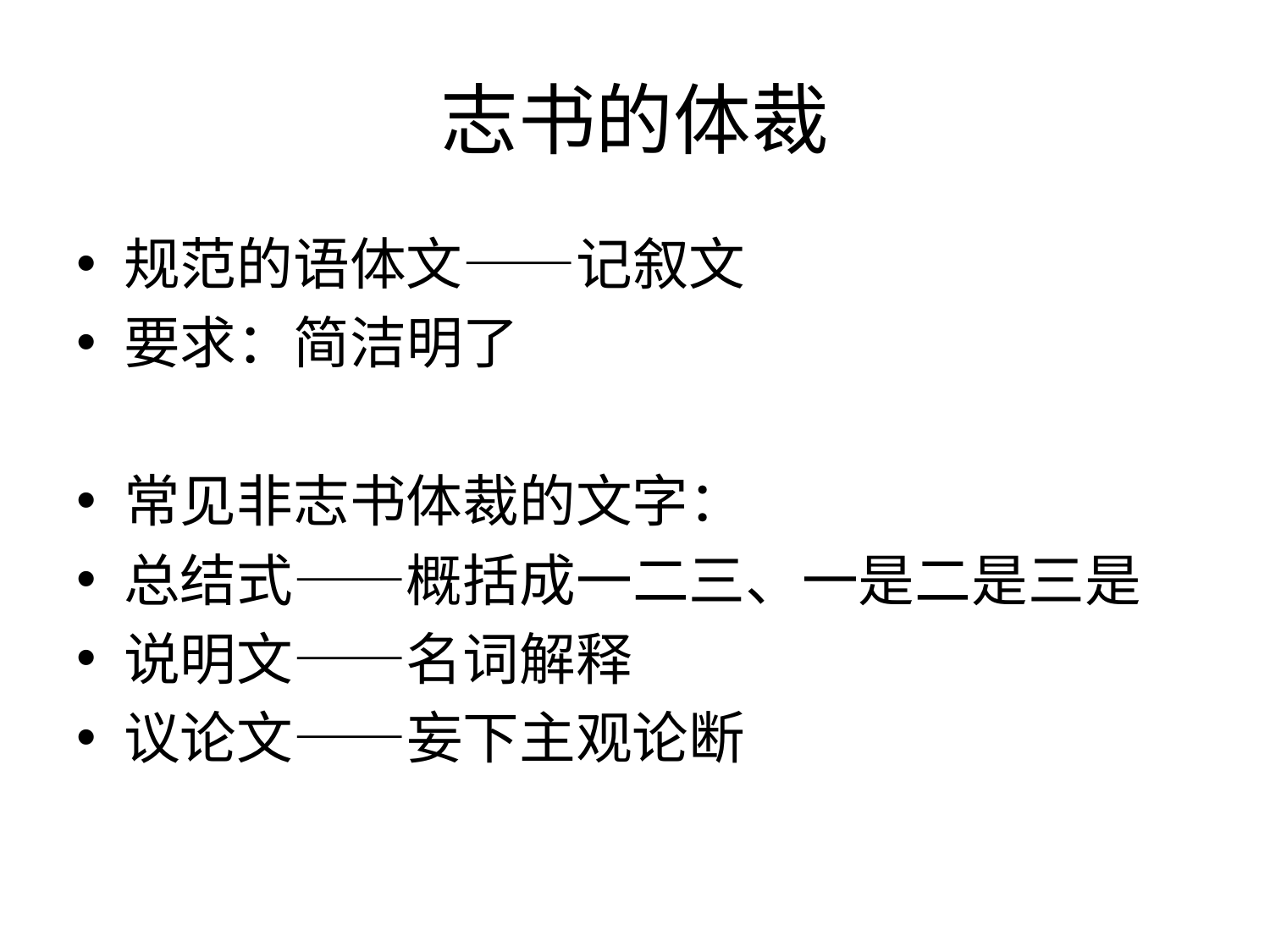

# 志书的体裁
规范的语体文——记叙文
要求：简洁明了

常见非志书体裁的文字：
总结式——概括成一二三、一是二是三是
说明文——名词解释
议论文——妄下主观论断